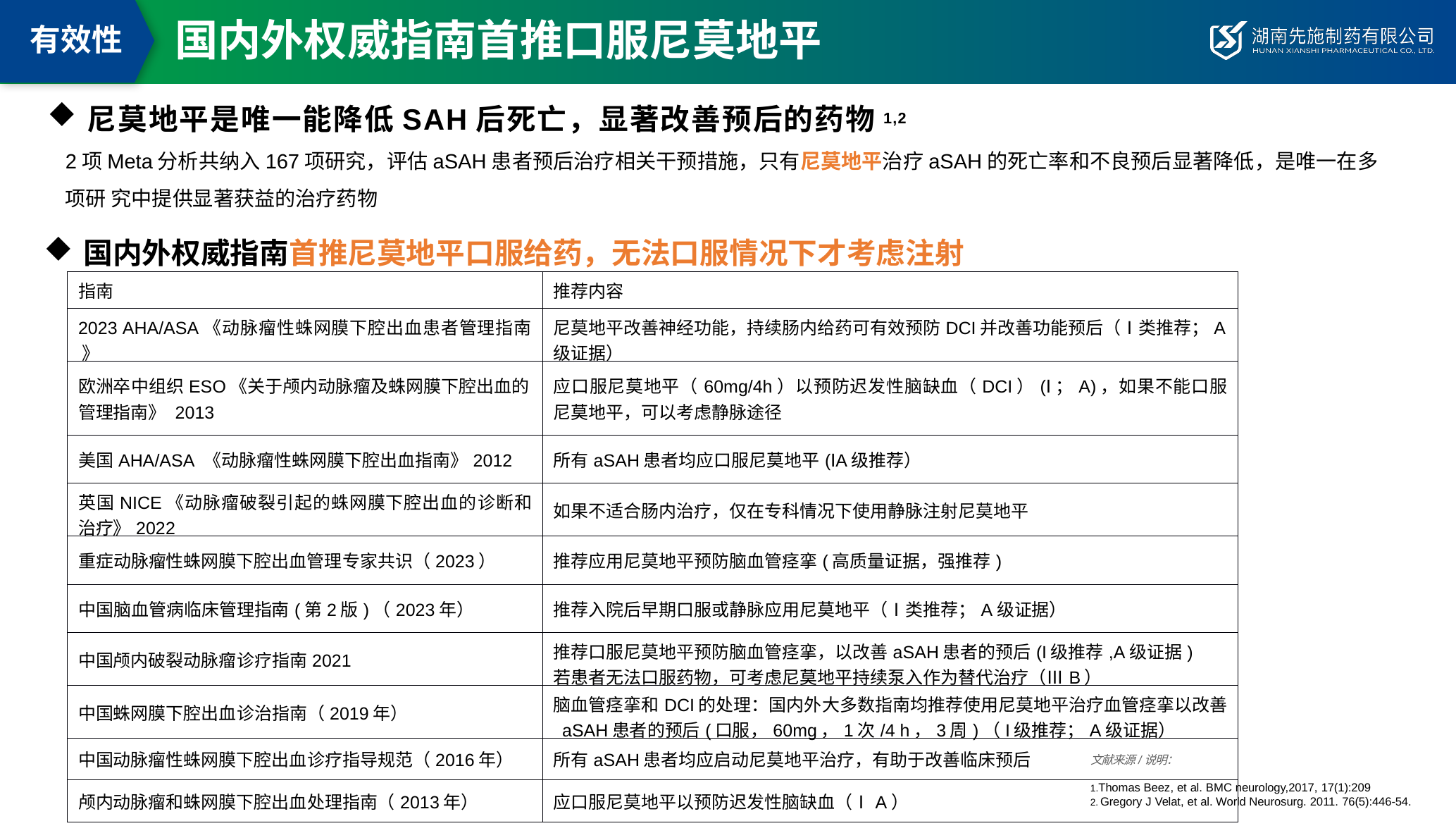

# 国内外权威指南首推口服尼莫地平
有效性

尼莫地平是唯一能降低SAH后死亡，显著改善预后的药物1,2
2项Meta分析共纳入167项研究，评估aSAH患者预后治疗相关干预措施，只有尼莫地平治疗aSAH的死亡率和不良预后显著降低，是唯一在多项研 究中提供显著获益的治疗药物

国内外权威指南首推尼莫地平口服给药，无法口服情况下才考虑注射
| 指南 | 推荐内容 |
| --- | --- |
| 2023 AHA/ASA《动脉瘤性蛛网膜下腔出血患者管理指南 》 | 尼莫地平改善神经功能，持续肠内给药可有效预防DCI并改善功能预后（Ⅰ类推荐；A级证据） |
| 欧洲卒中组织ESO《关于颅内动脉瘤及蛛网膜下腔出血的 管理指南》 2013 | 应口服尼莫地平（60mg/4h）以预防迟发性脑缺血（DCI）(Ⅰ；A)，如果不能口服尼莫地平，可以考虑静脉途径 |
| 美国AHA/ASA 《动脉瘤性蛛网膜下腔出血指南》2012 | 所有aSAH患者均应口服尼莫地平(ⅠA级推荐） |
| 英国NICE《动脉瘤破裂引起的蛛网膜下腔出血的诊断和治疗》2022 | 如果不适合肠内治疗，仅在专科情况下使用静脉注射尼莫地平 |
| 重症动脉瘤性蛛网膜下腔出血管理专家共识（2023） | 推荐应用尼莫地平预防脑血管痉挛(高质量证据，强推荐) |
| 中国脑血管病临床管理指南(第2版)（2023年） | 推荐入院后早期口服或静脉应用尼莫地平（Ⅰ类推荐；A级证据） |
| 中国颅内破裂动脉瘤诊疗指南2021 | 推荐口服尼莫地平预防脑血管痉挛，以改善aSAH患者的预后(I级推荐,A级证据) 若患者无法口服药物，可考虑尼莫地平持续泵入作为替代治疗（ⅢB） |
| 中国蛛网膜下腔出血诊治指南（2019年） | 脑血管痉挛和DCI的处理：国内外大多数指南均推荐使用尼莫地平治疗血管痉挛以改善 aSAH患者的预后(口服，60mg，1次/4 h，3周)（I级推荐；A级证据） |
| 中国动脉瘤性蛛网膜下腔出血诊疗指导规范（2016年） | 所有aSAH患者均应启动尼莫地平治疗，有助于改善临床预后 |
| 颅内动脉瘤和蛛网膜下腔出血处理指南（2013年） | 应口服尼莫地平以预防迟发性脑缺血（ⅠA） |
| 国外 |
| --- |
| 主流 |
| 指南 |
| 推荐 |
| 国内 |
| --- |
| 权威 |
| 指南 |
| 推荐 |
文献来源/说明：
Thomas Beez, et al. BMC neurology,2017, 17(1):209
Gregory J Velat, et al. World Neurosurg. 2011. 76(5):446-54.